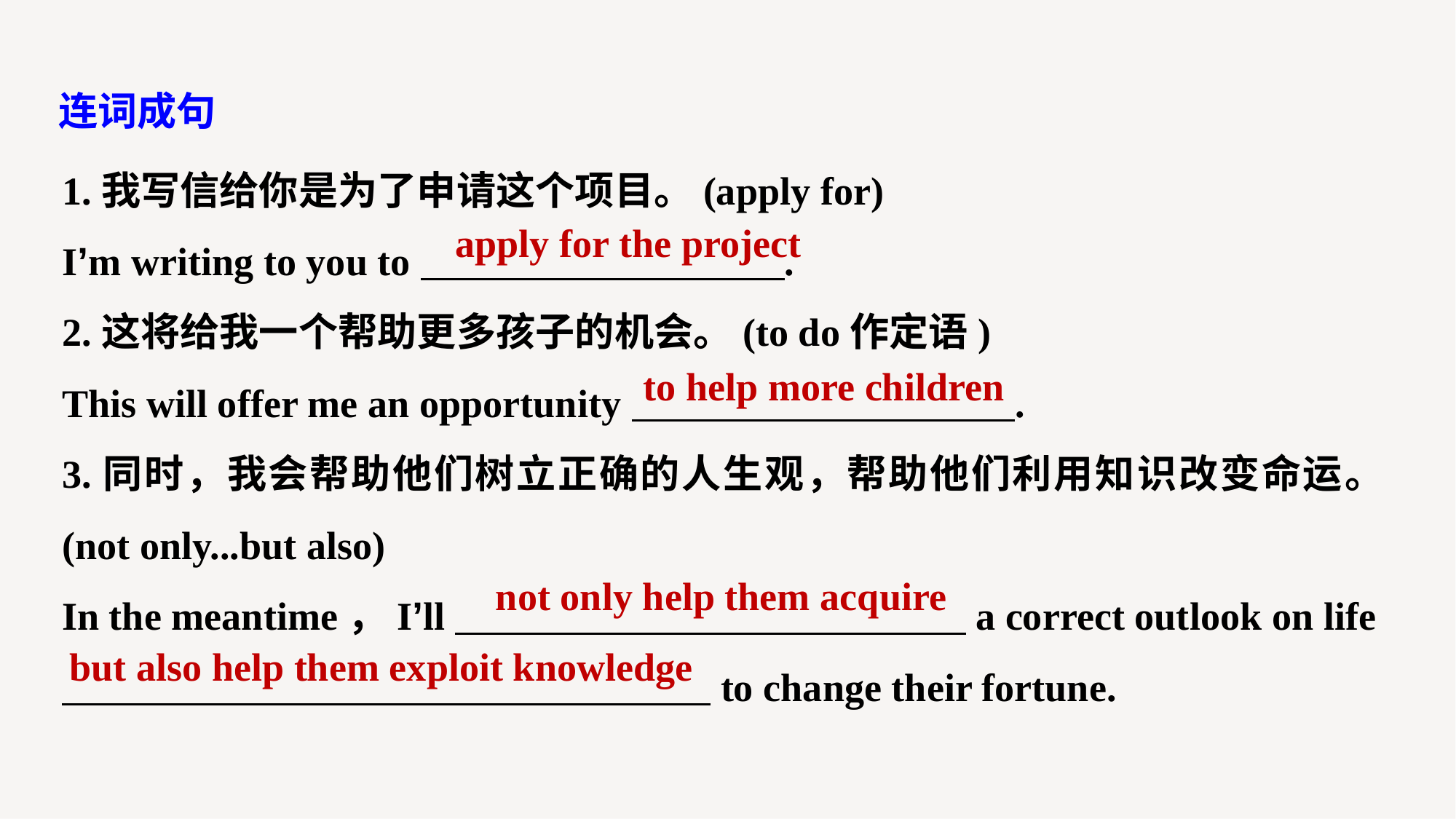

连词成句
1.我写信给你是为了申请这个项目。(apply for)
I’m writing to you to                                      .
2.这将给我一个帮助更多孩子的机会。(to do作定语)
This will offer me an opportunity                                        .
3.同时，我会帮助他们树立正确的人生观，帮助他们利用知识改变命运。(not only...but also)
In the meantime，I’ll                                                      a correct outlook on life
                                                                   to change their fortune.
apply for the project
to help more children
not only help them acquire
but also help them exploit knowledge